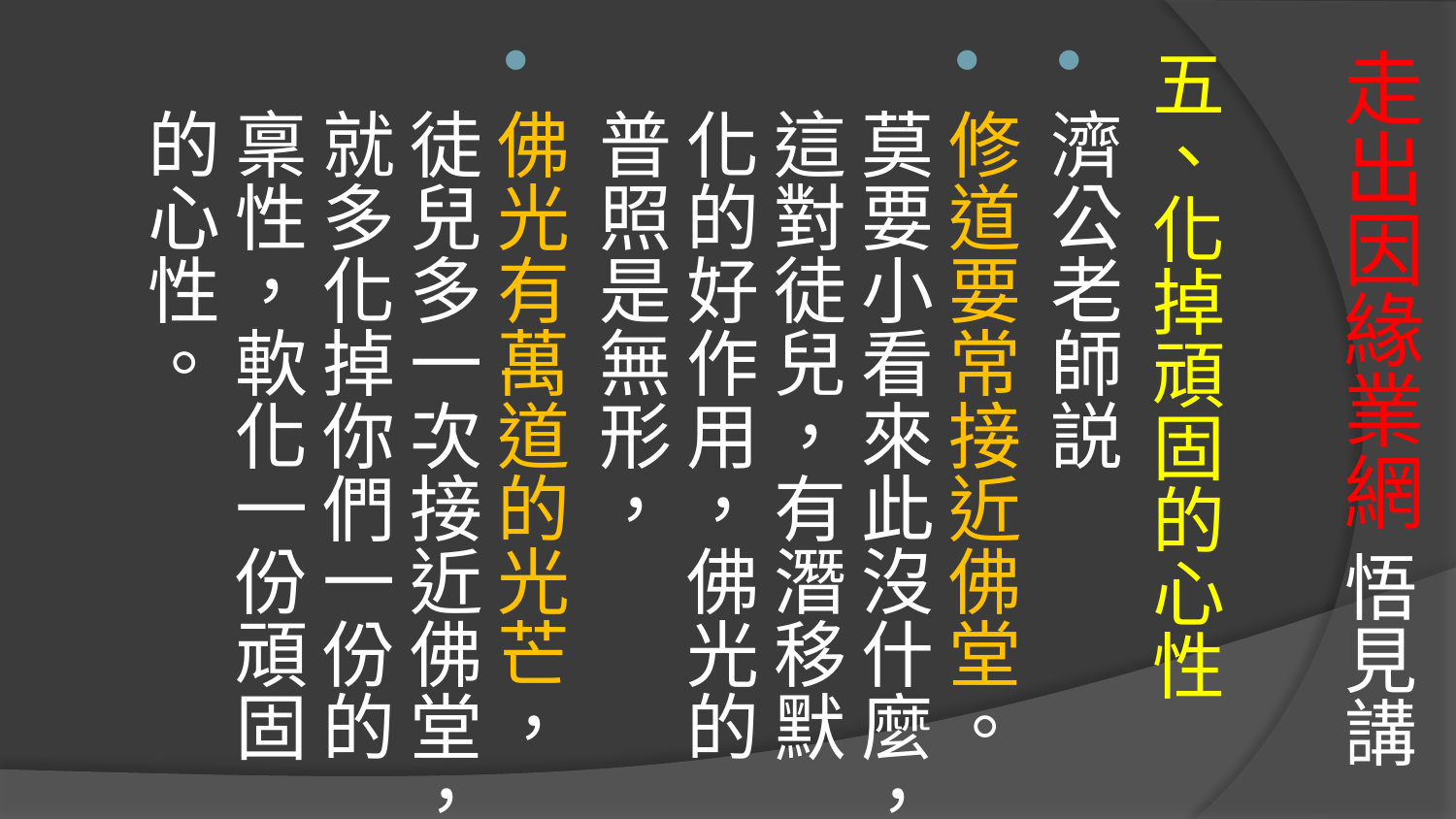

# 走出因緣業網 悟見講
五、化掉頑固的心性
濟公老師説
修道要常接近佛堂。莫要小看來此沒什麼，這對徒兒，有潛移默化的好作用，佛光的普照是無形，
佛光有萬道的光芒，徒兒多一次接近佛堂，就多化掉你們一份的稟性，軟化一份頑固的心性。